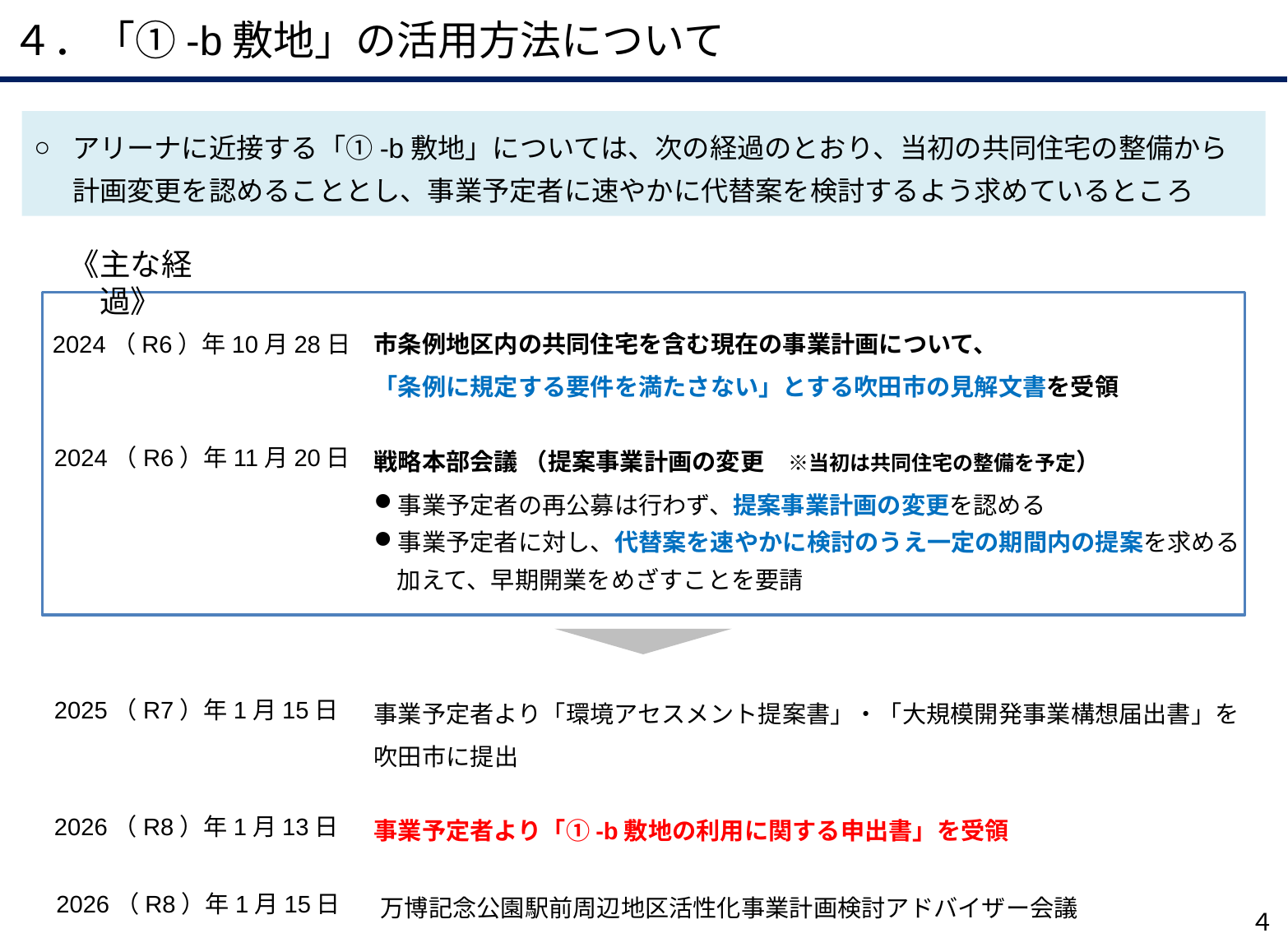

４．「①-b敷地」の活用方法について
アリーナに近接する「①-b敷地」については、次の経過のとおり、当初の共同住宅の整備から計画変更を認めることとし、事業予定者に速やかに代替案を検討するよう求めているところ
《主な経過》

2024（R6）年10月28日
市条例地区内の共同住宅を含む現在の事業計画について、
「条例に規定する要件を満たさない」とする吹田市の見解文書を受領
2024（R6）年11月20日
戦略本部会議 （提案事業計画の変更　※当初は共同住宅の整備を予定）
事業予定者の再公募は行わず、提案事業計画の変更を認める
事業予定者に対し、代替案を速やかに検討のうえ一定の期間内の提案を求める
加えて、早期開業をめざすことを要請

2025（R7）年1月15日
事業予定者より「環境アセスメント提案書」・「大規模開発事業構想届出書」を
吹田市に提出
2026（R8）年1月13日
事業予定者より「①-b敷地の利用に関する申出書」を受領
2026（R8）年1月15日
万博記念公園駅前周辺地区活性化事業計画検討アドバイザー会議
４